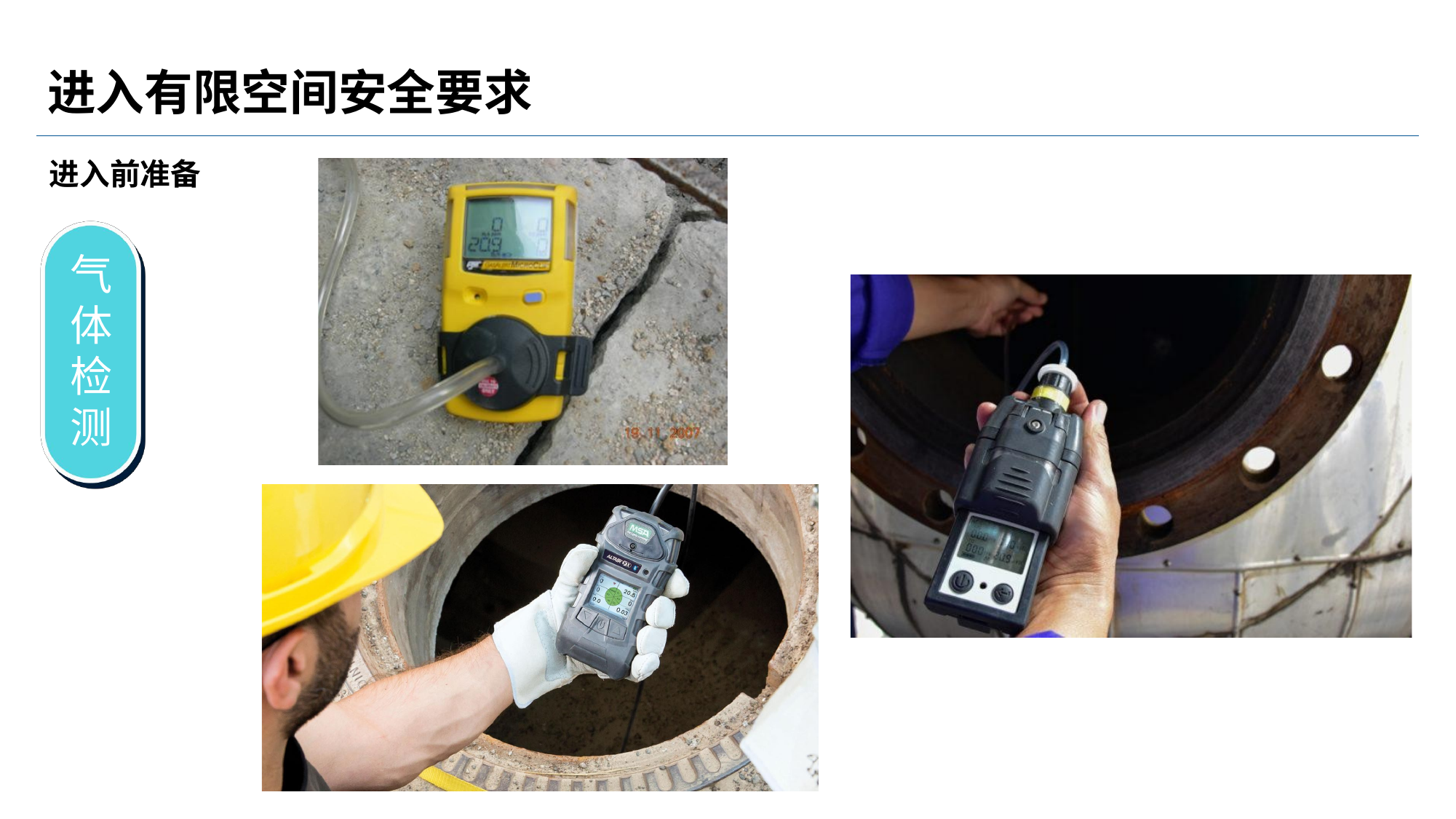

# 进入有限空间安全要求
进入前准备

气 体 检 测

35